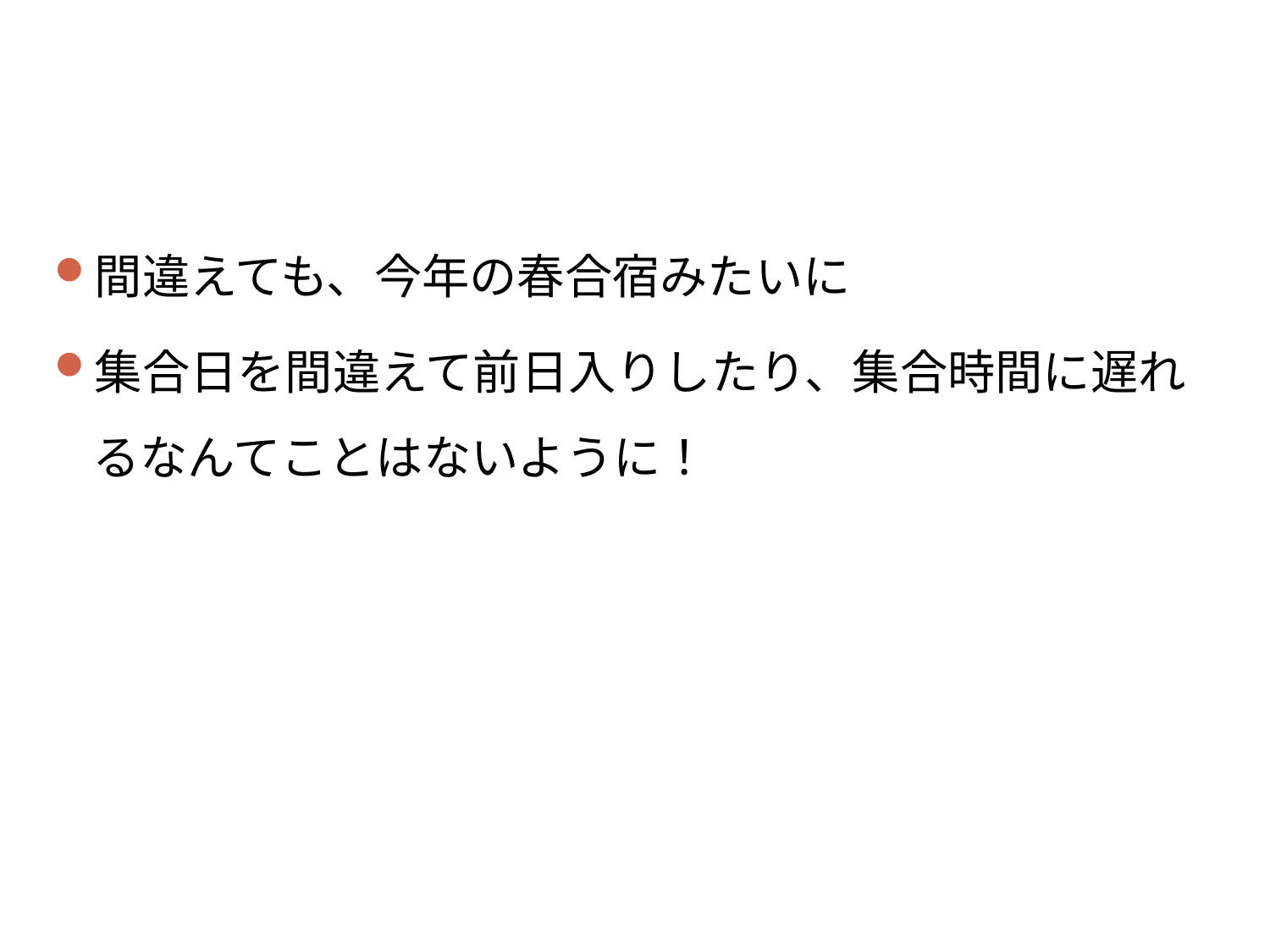

間違えても、今年の春合宿みたいに
集合日を間違えて前日入りしたり、集合時間に遅れるなんてことはないように！